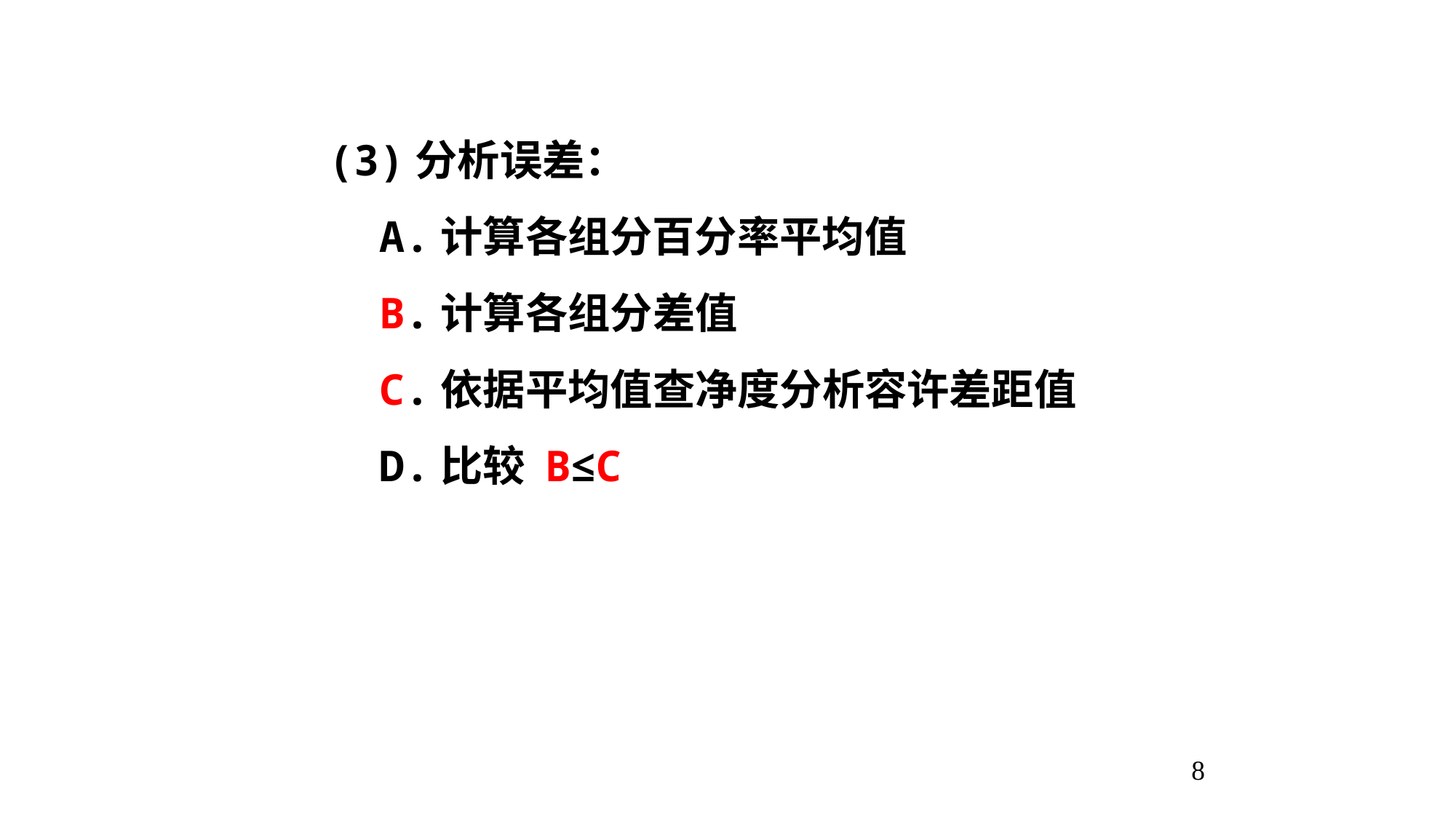

(3)分析误差：
     A.计算各组分百分率平均值
     B.计算各组分差值
     C.依据平均值查净度分析容许差距值
     D.比较 B≤C

8